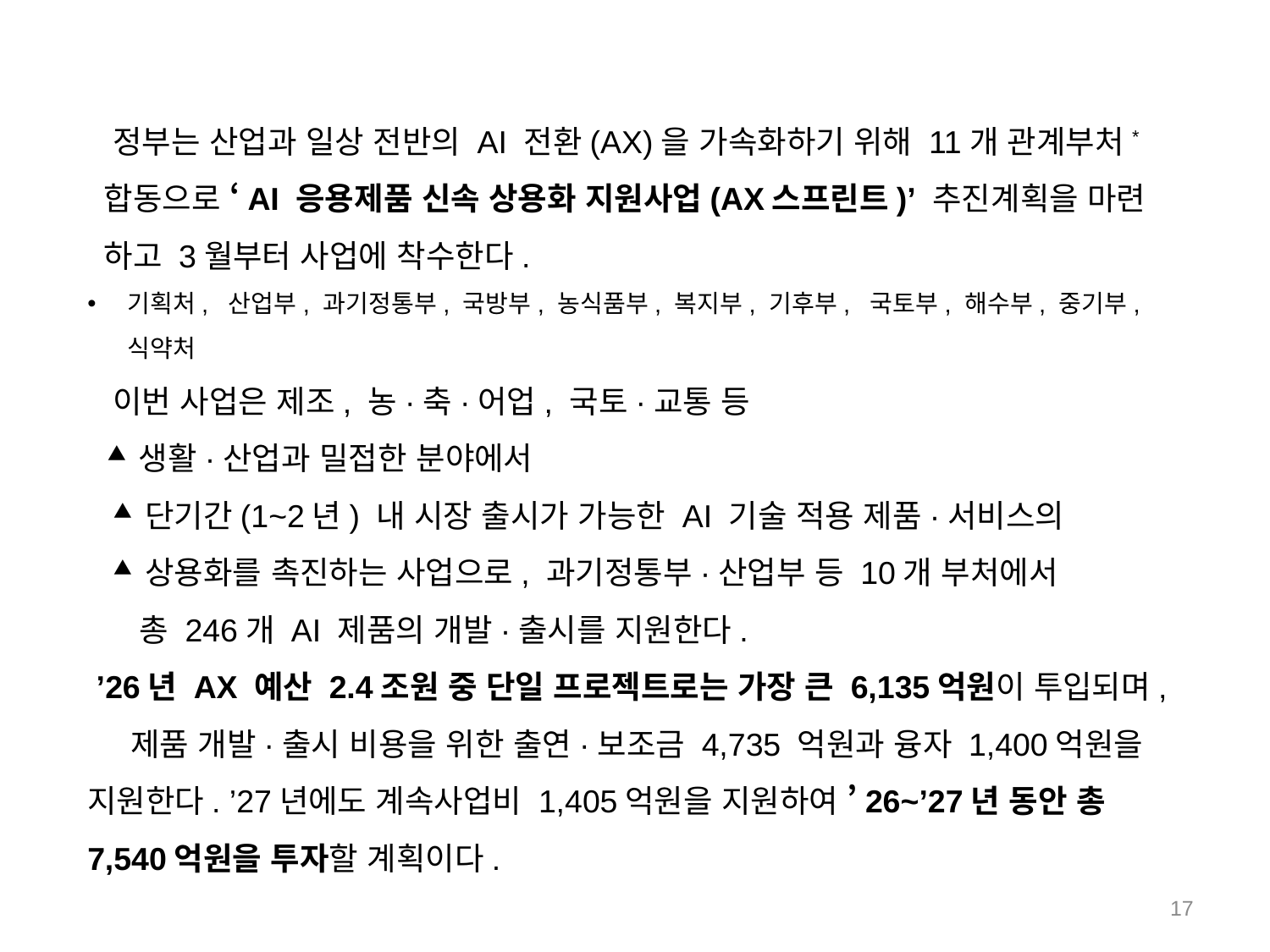

정부는 산업과 일상 전반의 AI 전환(AX)을 가속화하기 위해 11개 관계부처*
 합동으로 ‘AI 응용제품 신속 상용화 지원사업(AX스프린트)’ 추진계획을 마련
 하고 3월부터 사업에 착수한다.
기획처,  산업부, 과기정통부, 국방부, 농식품부, 복지부, 기후부,  국토부, 해수부, 중기부, 식약처
  이번 사업은 제조, 농·축·어업, 국토·교통 등
    ▲ 생활·산업과 밀접한 분야에서
   ▲ 단기간(1~2년) 내 시장 출시가 가능한 AI 기술 적용 제품·서비스의
   ▲ 상용화를 촉진하는 사업으로, 과기정통부·산업부 등 10개 부처에서
     총 246개 AI 제품의 개발·출시를 지원한다.
 ’26년 AX 예산 2.4조원 중 단일 프로젝트로는 가장 큰 6,135억원이 투입되며,       제품 개발·출시 비용을 위한 출연·보조금 4,735 억원과 융자 1,400억원을 지원한다. ’27년에도 계속사업비 1,405억원을 지원하여 ’26~’27년 동안 총 7,540억원을 투자할 계획이다.
17